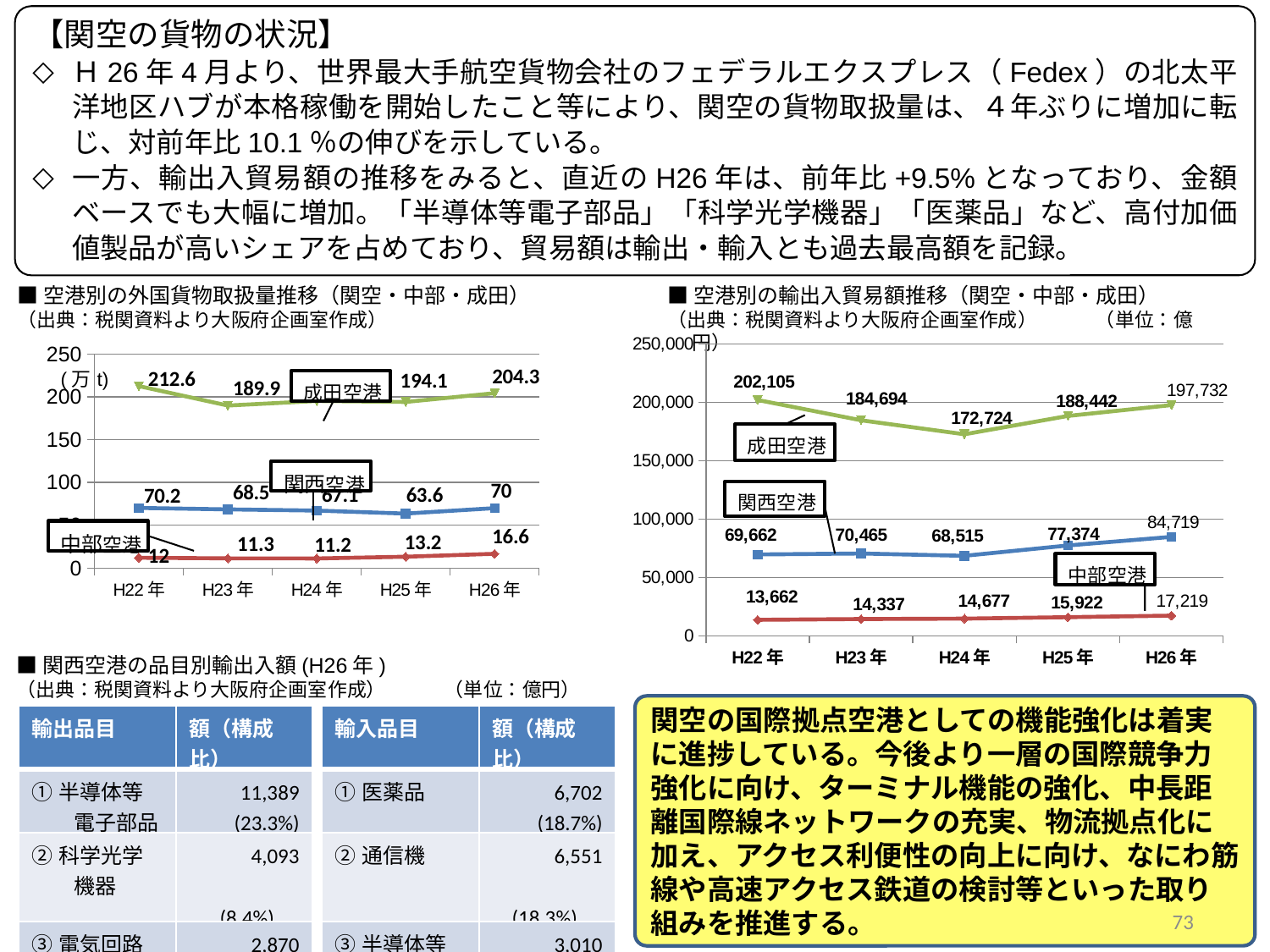

【関空の貨物の状況】
Ｈ26年4月より、世界最大手航空貨物会社のフェデラルエクスプレス（Fedex）の北太平洋地区ハブが本格稼働を開始したこと等により、関空の貨物取扱量は、４年ぶりに増加に転じ、対前年比10.1％の伸びを示している。
一方、輸出入貿易額の推移をみると、直近のH26年は、前年比+9.5%となっており、金額ベースでも大幅に増加。「半導体等電子部品」「科学光学機器」「医薬品」など、高付加価値製品が高いシェアを占めており、貿易額は輸出・輸入とも過去最高額を記録。
■空港別の外国貨物取扱量推移（関空・中部・成田）
（出典：税関資料より大阪府企画室作成）
■空港別の輸出入貿易額推移（関空・中部・成田）
（出典：税関資料より大阪府企画室作成）　　　（単位：億円）

### Chart

| Category | 関西国際空港 | 中部国際空港 | 成田国際空港 |
|---|---|---|---|
| H22年 | 69662.0 | 13662.0 | 202105.0 |
| H23年 | 70465.0 | 14337.0 | 184694.0 |
| H24年 | 68515.0 | 14677.0 | 172724.0 |
| H25年 | 77374.0 | 15922.0 | 188442.0 |
| H26年 | 84719.0 | 17219.0 | 197732.0 |

### Chart

| Category | 関西国際空港 | 中部国際空港 | 成田国際空港 |
|---|---|---|---|
| H22年 | 70.2 | 12.0 | 212.6 |
| H23年 | 68.5 | 11.3 | 189.9 |
| H24年 | 67.1 | 11.2 | 195.2 |
| H25年 | 63.6 | 13.2 | 194.1 |
| H26年 | 70.0 | 16.6 | 204.3 |
■関西空港の品目別輸出入額(H26年)
（出典：税関資料より大阪府企画室作成）　　　（単位：億円）
関空の国際拠点空港としての機能強化は着実に進捗している。今後より一層の国際競争力強化に向け、ターミナル機能の強化、中長距離国際線ネットワークの充実、物流拠点化に加え、アクセス利便性の向上に向け、なにわ筋線や高速アクセス鉄道の検討等といった取り組みを推進する。
| 輸出品目 | 額（構成比） |
| --- | --- |
| ①半導体等 　　電子部品 | 11,389 　(23.3%) |
| ②科学光学 　　機器 | 4,093 　　(8.4%) |
| ③電気回路等 　　の機器 | 2,870 　(5.9%) |
| 輸入品目 | 額（構成比） |
| --- | --- |
| ①医薬品 | 6,702 　(18.7%) |
| ②通信機 | 6,551 　　(18.3%) |
| ③半導体等 　　電子部品 | 3,010 　(8.4%) |
73